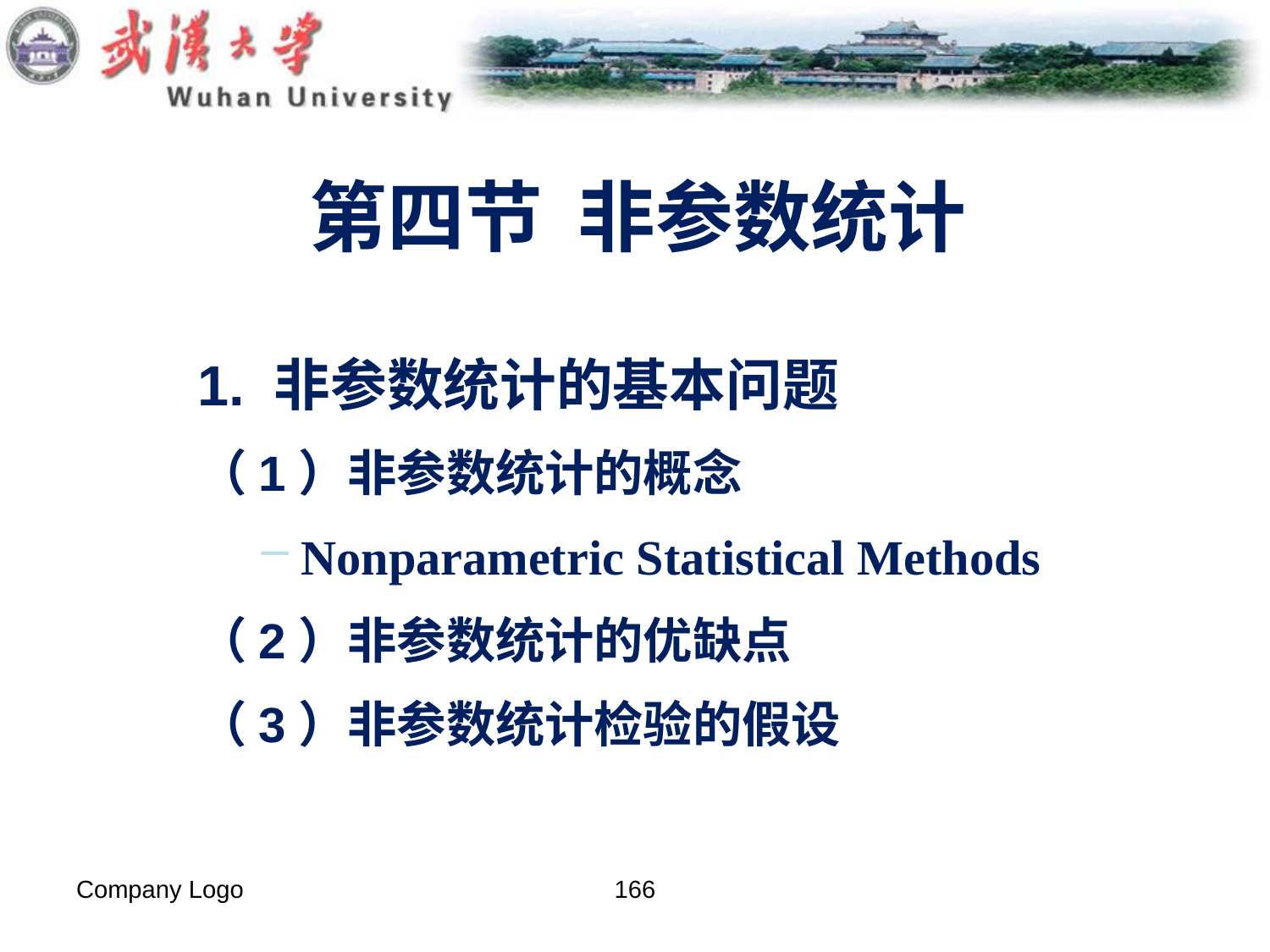

# 第四节  非参数统计
1. 非参数统计的基本问题
（1）非参数统计的概念
Nonparametric Statistical Methods
（2）非参数统计的优缺点
（3）非参数统计检验的假设
Company Logo
166